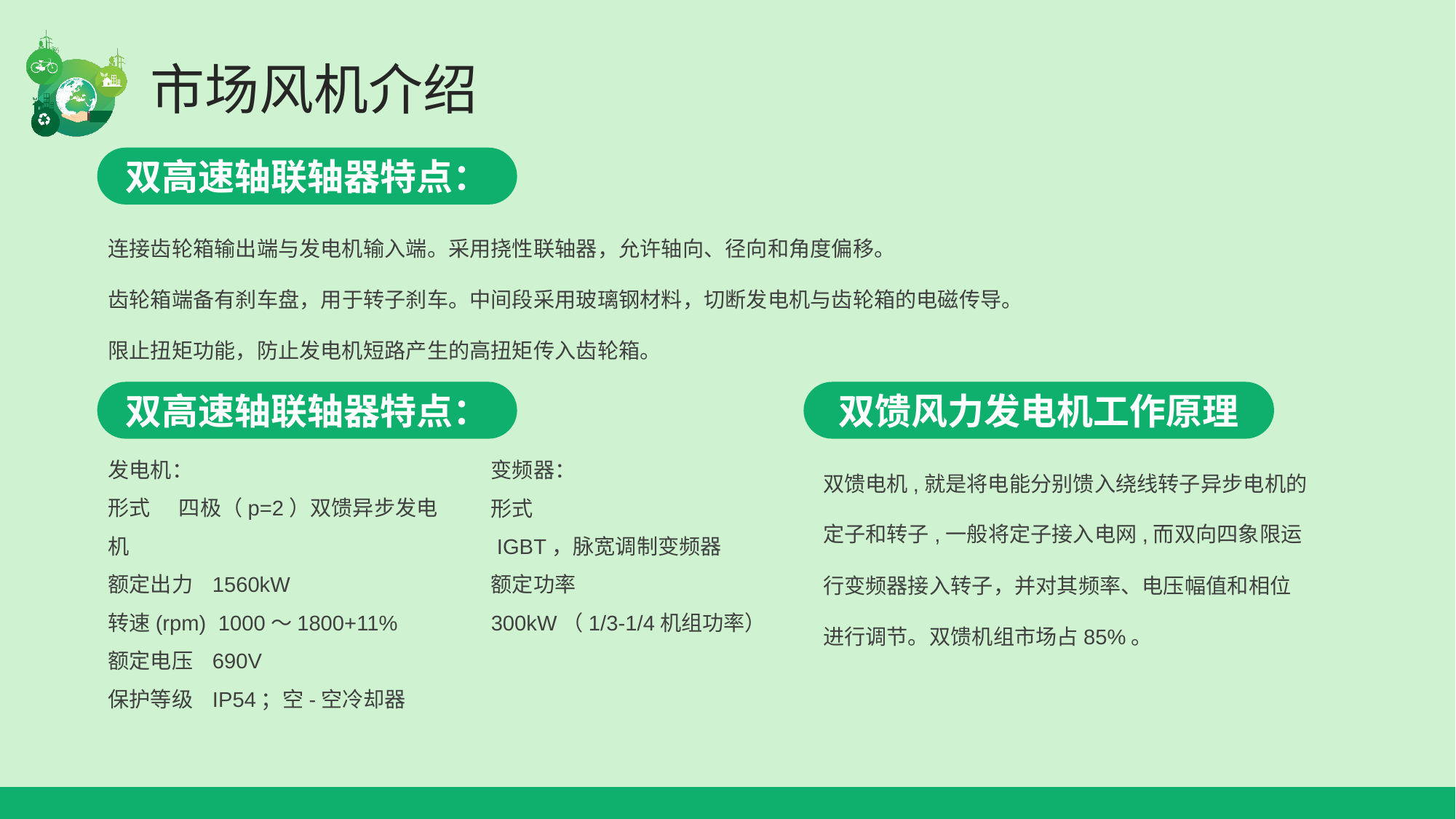

双高速轴联轴器特点：
连接齿轮箱输出端与发电机输入端。采用挠性联轴器，允许轴向、径向和角度偏移。
齿轮箱端备有刹车盘，用于转子刹车。中间段采用玻璃钢材料，切断发电机与齿轮箱的电磁传导。
限止扭矩功能，防止发电机短路产生的高扭矩传入齿轮箱。
双高速轴联轴器特点：
双馈风力发电机工作原理
发电机：
形式      四极（p=2）双馈异步发电机
额定出力   1560kW
转速(rpm)  1000～1800+11%
额定电压   690V
保护等级   IP54；空-空冷却器
变频器：
形式
 IGBT，脉宽调制变频器
额定功率
300kW（1/3-1/4机组功率）
双馈电机,就是将电能分别馈入绕线转子异步电机的定子和转子,一般将定子接入电网,而双向四象限运行变频器接入转子，并对其频率、电压幅值和相位进行调节。双馈机组市场占85%。